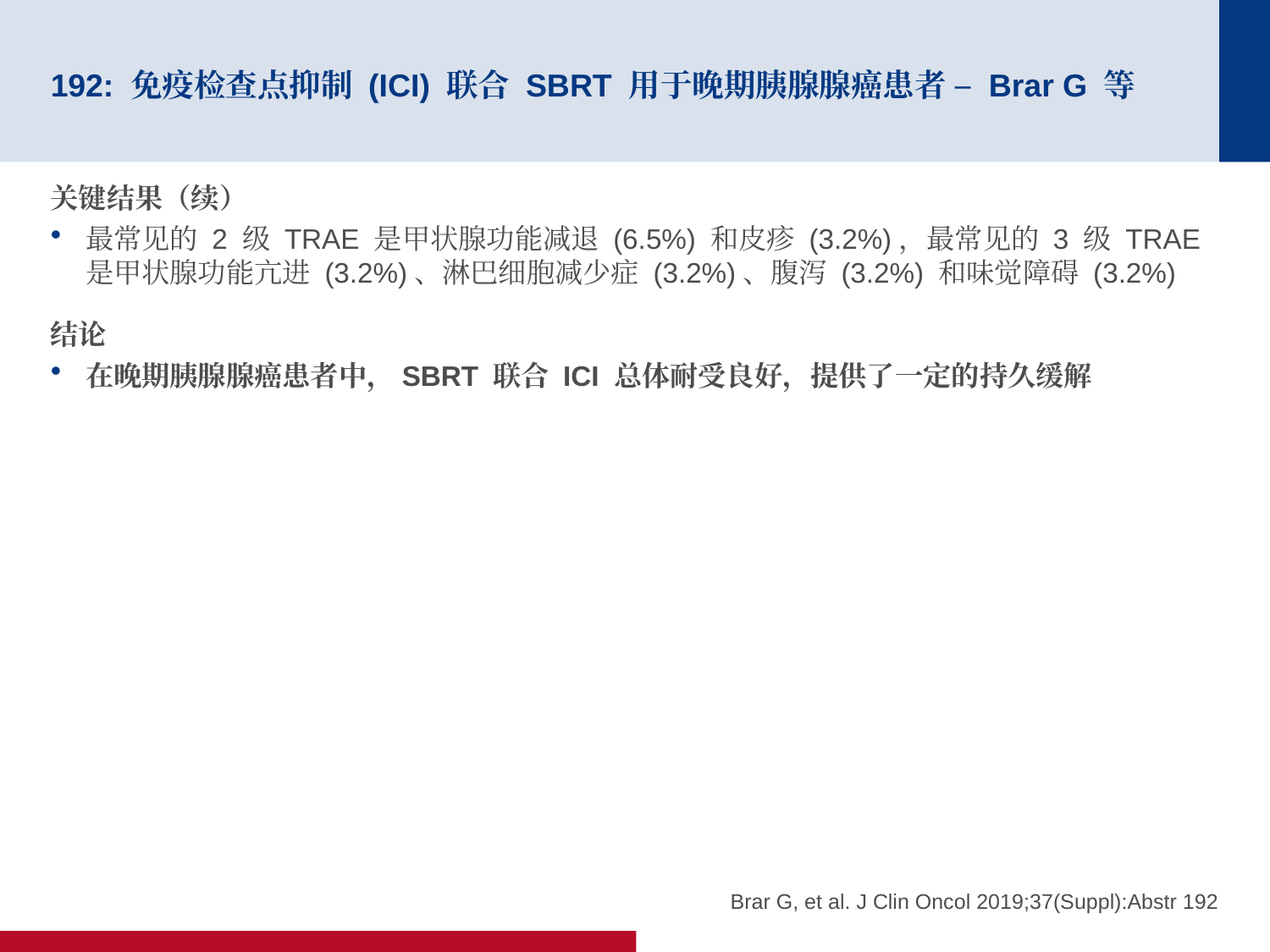

# 192: 免疫检查点抑制 (ICI) 联合 SBRT 用于晚期胰腺腺癌患者 – Brar G 等
关键结果（续）
最常见的 2 级 TRAE 是甲状腺功能减退 (6.5%) 和皮疹 (3.2%)，最常见的 3 级 TRAE 是甲状腺功能亢进 (3.2%)、淋巴细胞减少症 (3.2%)、腹泻 (3.2%) 和味觉障碍 (3.2%)
结论
在晚期胰腺腺癌患者中，SBRT 联合 ICI 总体耐受良好，提供了一定的持久缓解
Brar G, et al. J Clin Oncol 2019;37(Suppl):Abstr 192